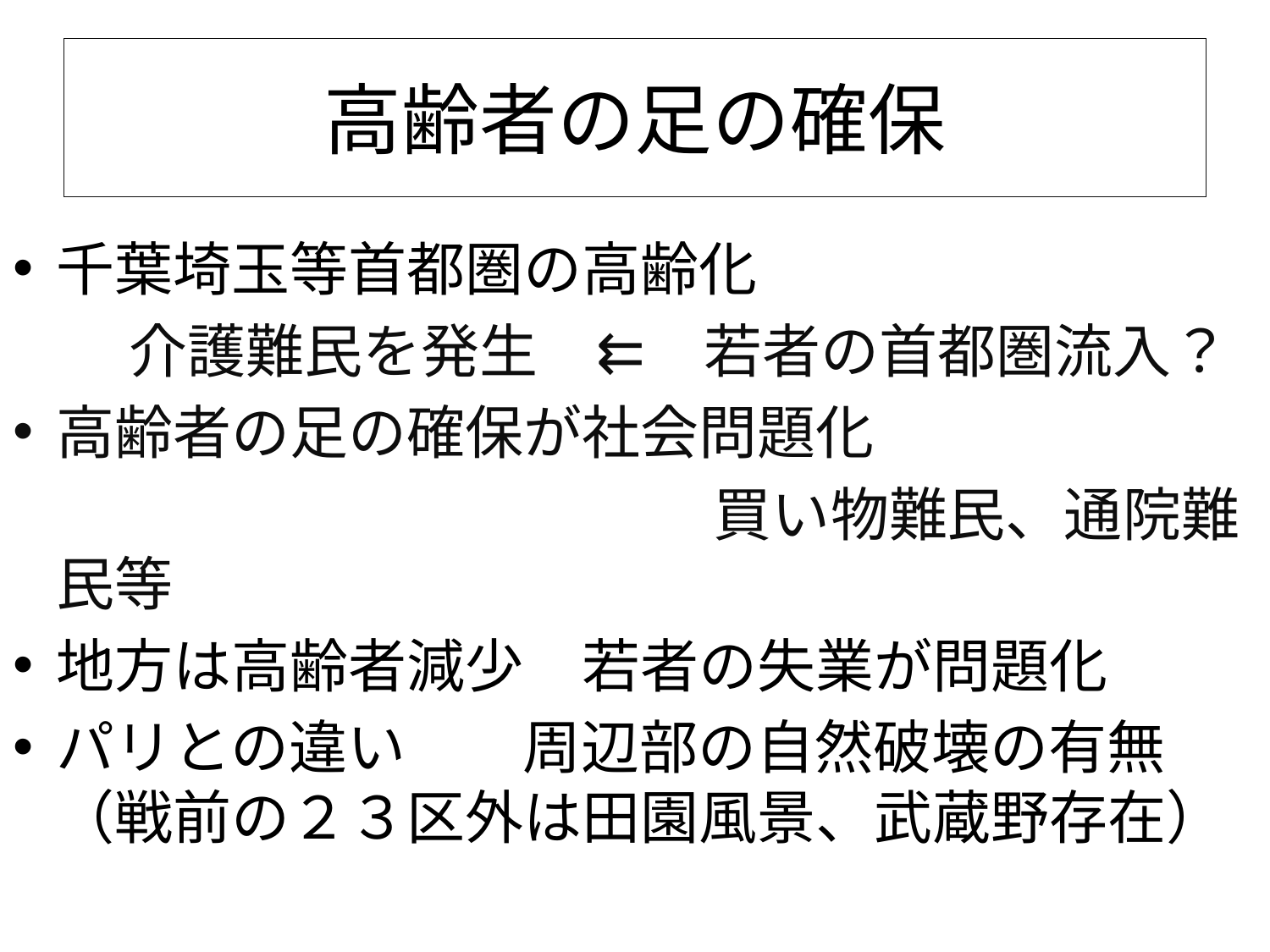

# 高齢者の足の確保
千葉埼玉等首都圏の高齢化
　　介護難民を発生　⇇　若者の首都圏流入？
高齢者の足の確保が社会問題化
　　　　　　　　　　　　買い物難民、通院難民等
地方は高齢者減少　若者の失業が問題化
パリとの違い　　周辺部の自然破壊の有無（戦前の２３区外は田園風景、武蔵野存在）